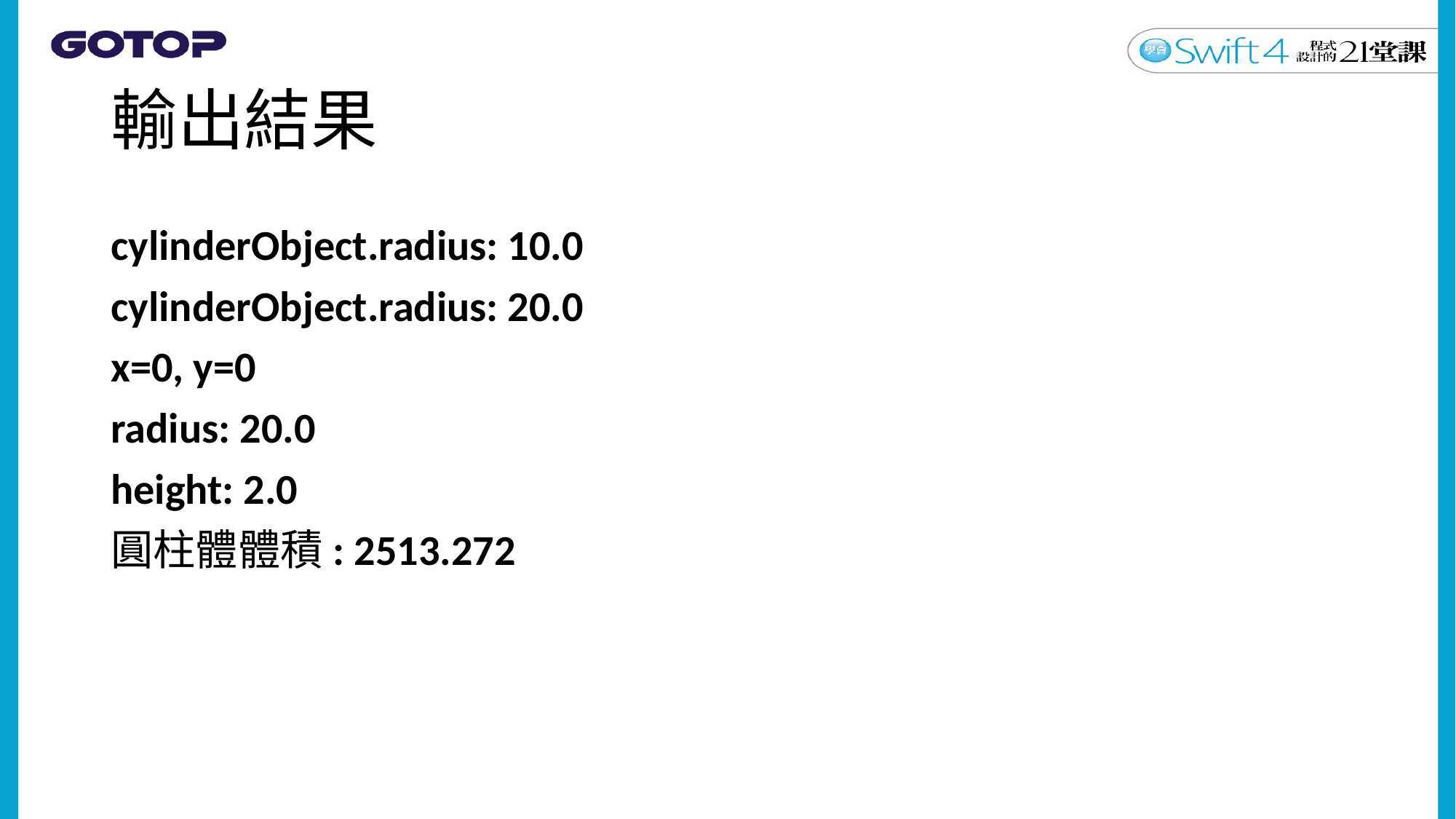

# 輸出結果
cylinderObject.radius: 10.0
cylinderObject.radius: 20.0
x=0, y=0
radius: 20.0
height: 2.0
圓柱體體積: 2513.272